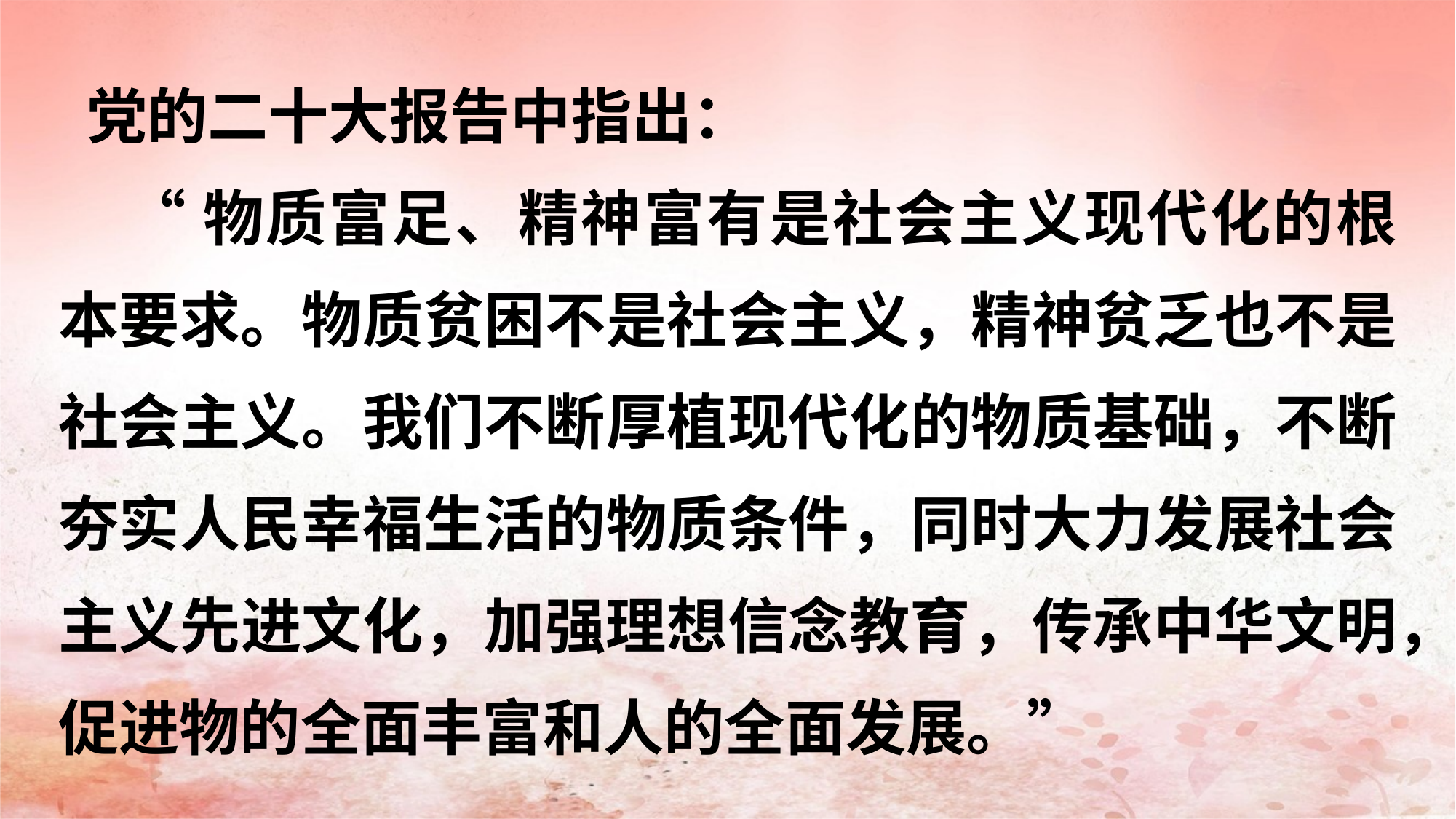

党的二十大报告中指出：
    “物质富足、精神富有是社会主义现代化的根本要求。物质贫困不是社会主义，精神贫乏也不是社会主义。我们不断厚植现代化的物质基础，不断夯实人民幸福生活的物质条件，同时大力发展社会主义先进文化，加强理想信念教育，传承中华文明，促进物的全面丰富和人的全面发展。”